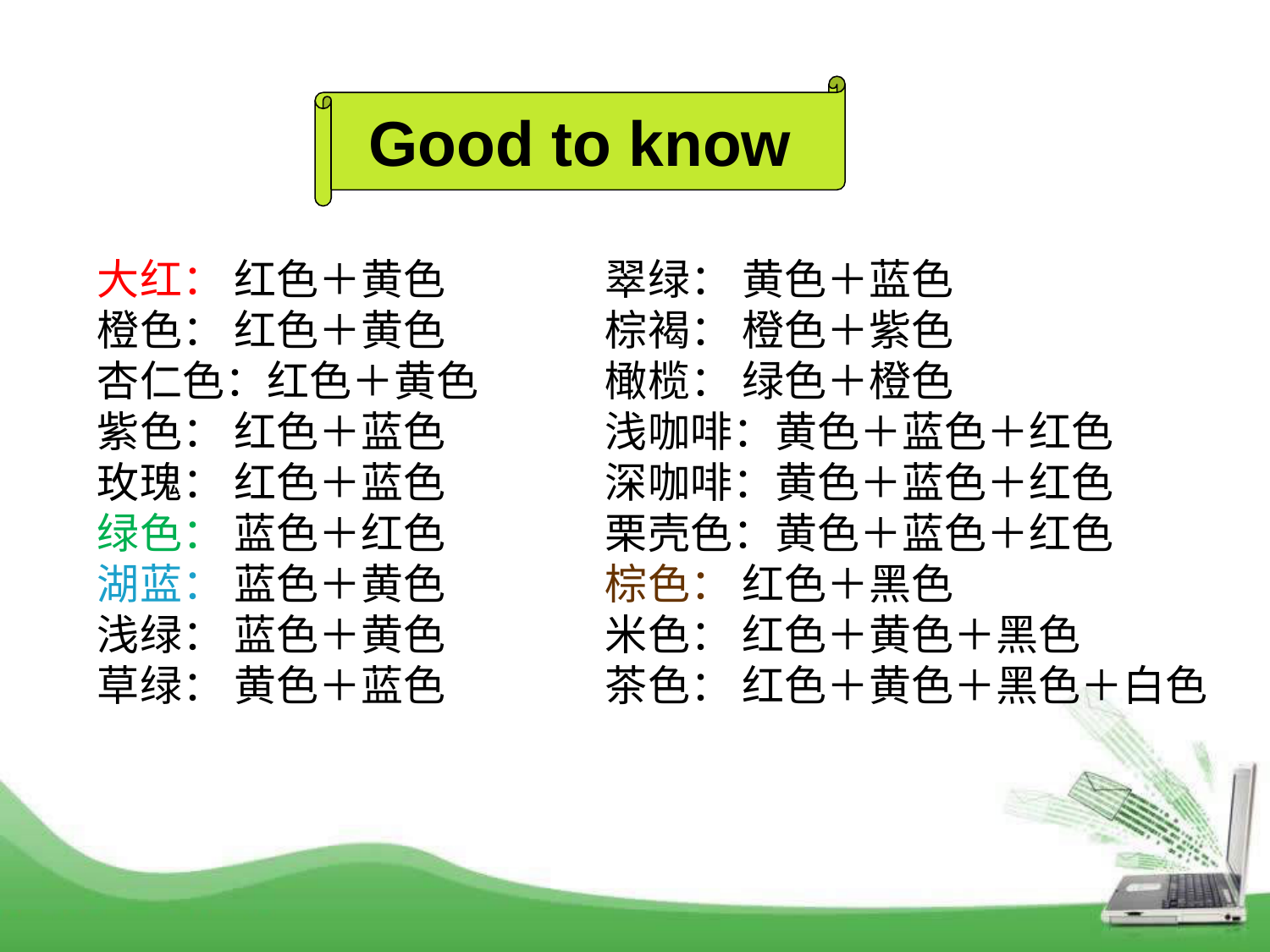

Good to know
大红： 红色＋黄色 		翠绿： 黄色＋蓝色
橙色： 红色＋黄色 		棕褐： 橙色＋紫色
杏仁色：红色＋黄色 	橄榄： 绿色＋橙色
紫色： 红色＋蓝色 		浅咖啡：黄色＋蓝色＋红色
玫瑰： 红色＋蓝色 		深咖啡：黄色＋蓝色＋红色
绿色： 蓝色＋红色 		栗壳色：黄色＋蓝色＋红色
湖蓝： 蓝色＋黄色 		棕色： 红色＋黑色
浅绿： 蓝色＋黄色 		米色： 红色＋黄色＋黑色
草绿： 黄色＋蓝色 		茶色： 红色＋黄色＋黑色＋白色